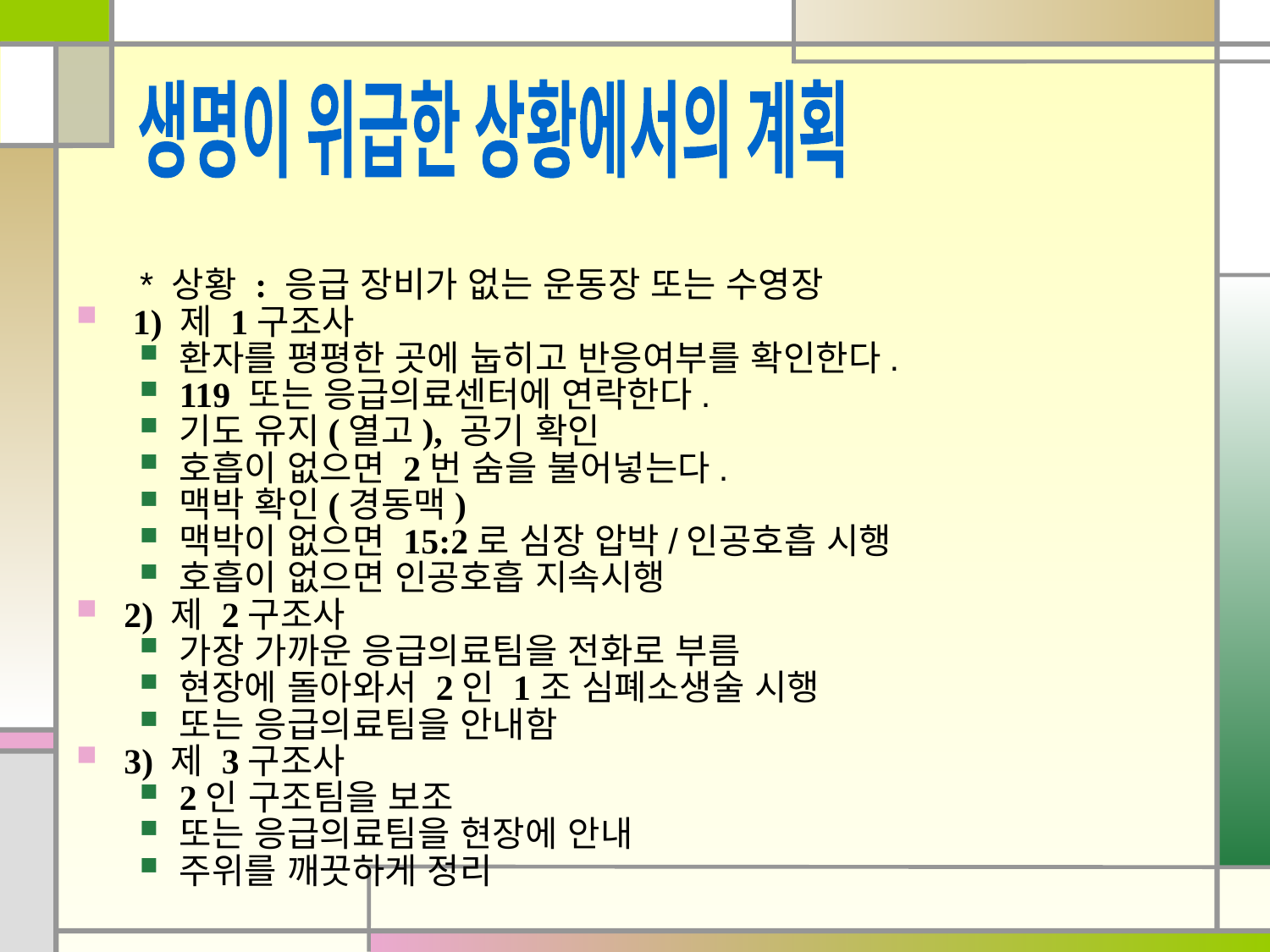

생명이 위급한 상황에서의 계획

* 상황 : 응급 장비가 없는 운동장 또는 수영장
 1) 제 1구조사
환자를 평평한 곳에 눕히고 반응여부를 확인한다.
119 또는 응급의료센터에 연락한다.
기도 유지(열고), 공기 확인
호흡이 없으면 2번 숨을 불어넣는다.
맥박 확인(경동맥)
맥박이 없으면 15:2로 심장 압박/인공호흡 시행
호흡이 없으면 인공호흡 지속시행
2) 제 2구조사
가장 가까운 응급의료팀을 전화로 부름
현장에 돌아와서 2인 1조 심폐소생술 시행
또는 응급의료팀을 안내함
3) 제 3구조사
2인 구조팀을 보조
또는 응급의료팀을 현장에 안내
주위를 깨끗하게 정리